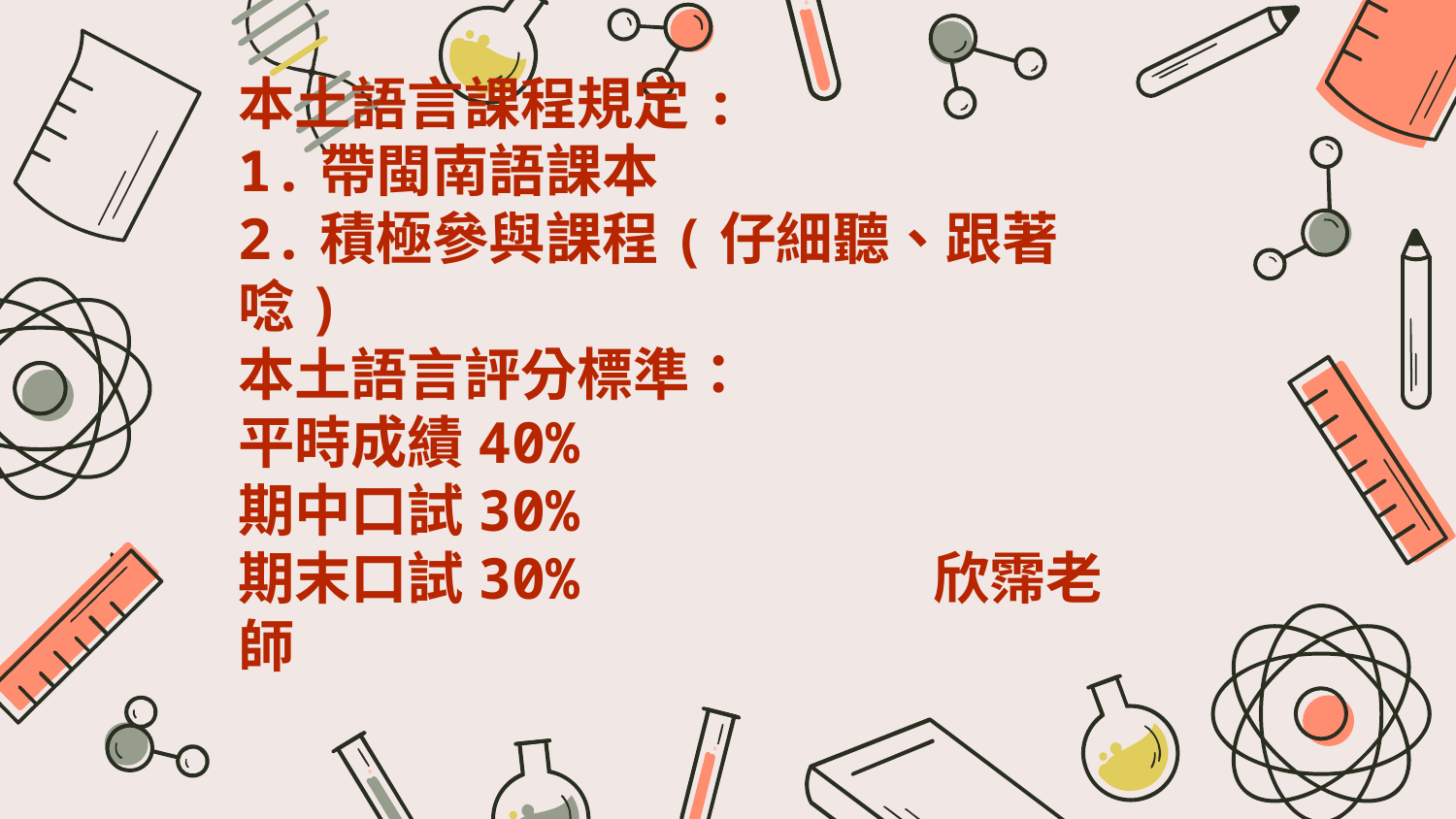

# 本土語言課程規定: 1.帶閩南語課本 2.積極參與課程(仔細聽、跟著唸) 本土語言評分標準： 平時成績40% 期中口試30% 期末口試30%          欣霈老師